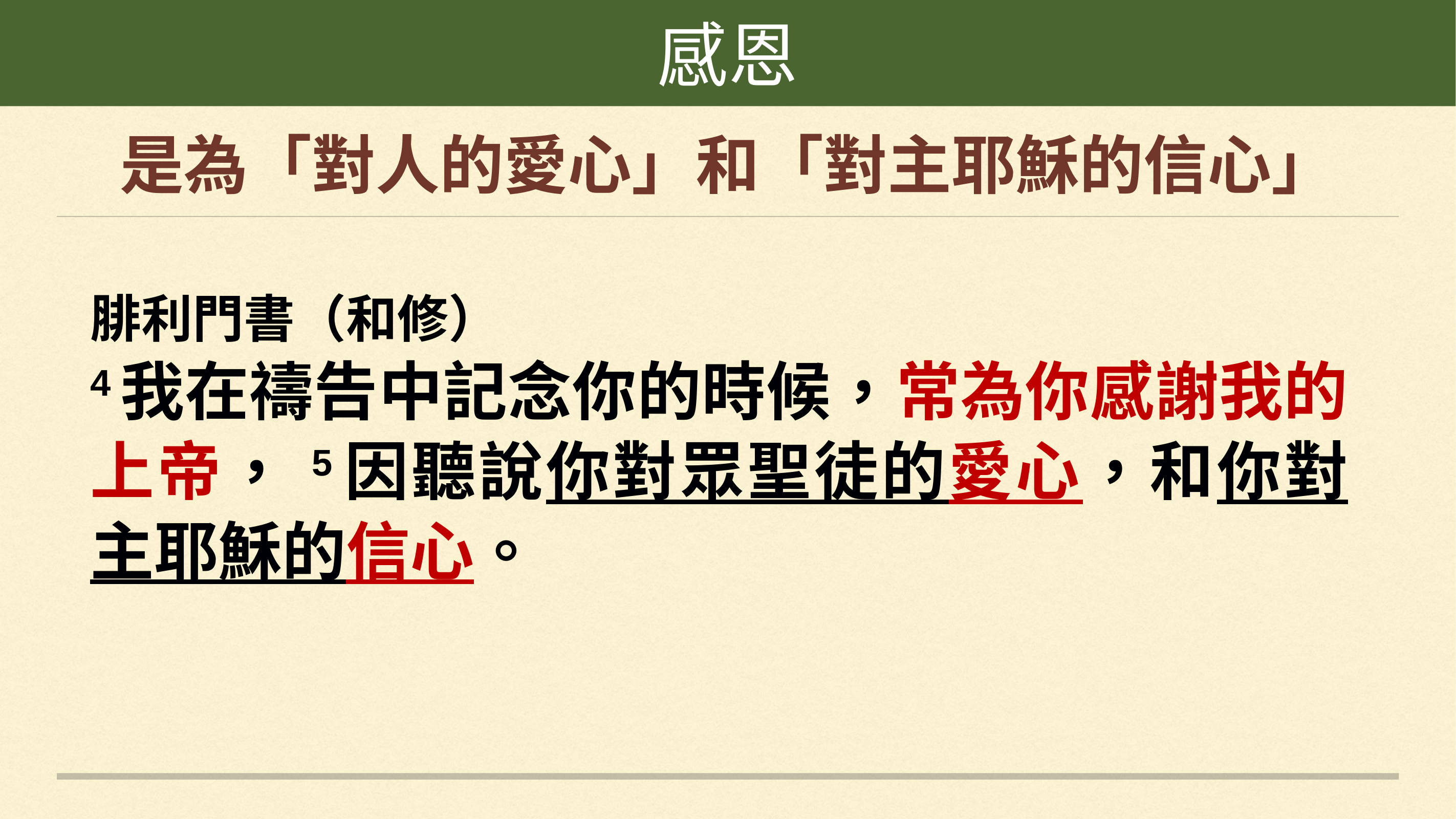

感恩
# 是為「對人的愛心」和「對主耶穌的信心」
腓利門書（和修）
4我在禱告中記念你的時候，常為你感謝我的上帝， 5因聽說你對眾聖徒的愛心，和你對主耶穌的信心。